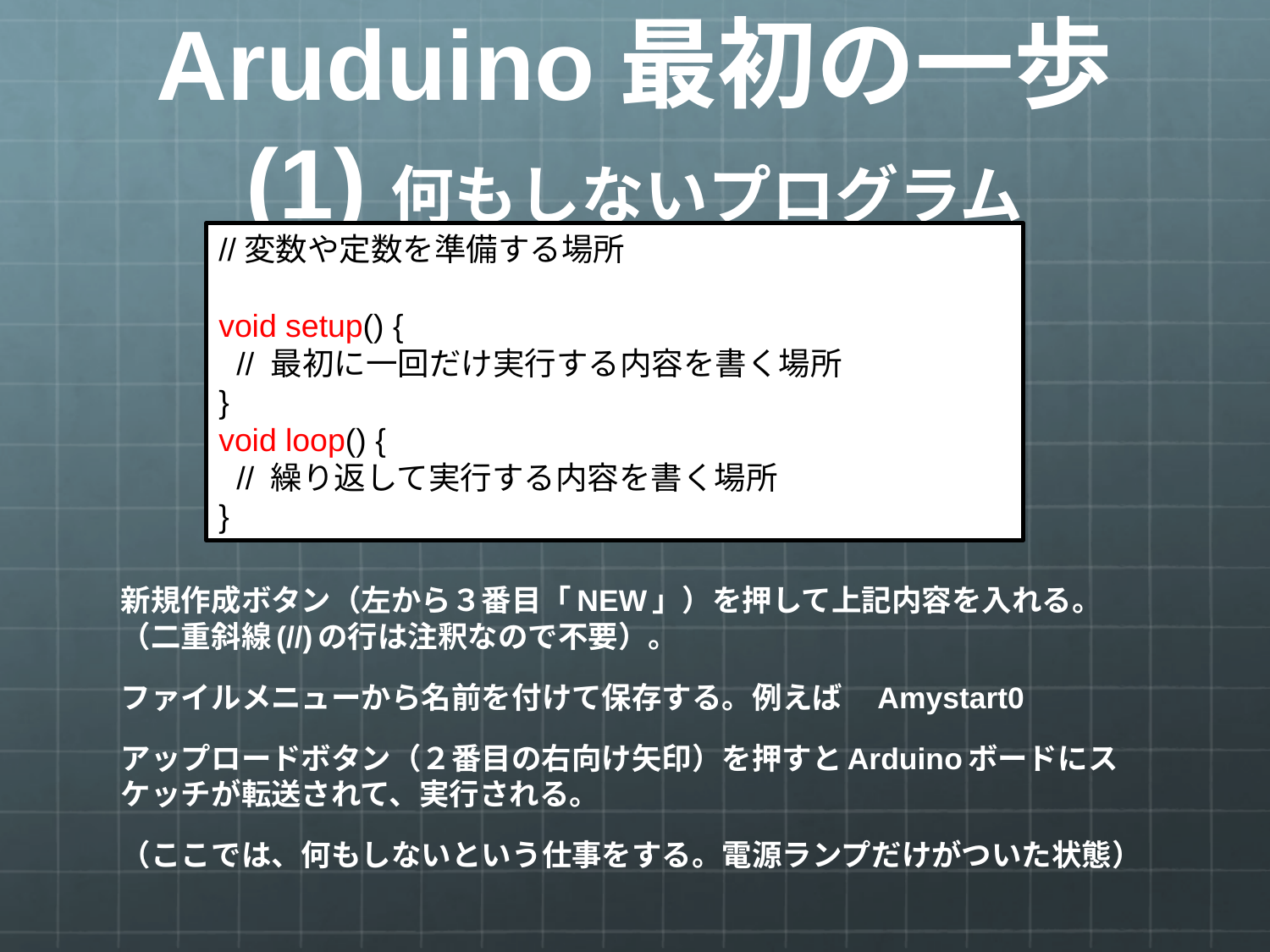

# Aruduino最初の一歩 (1)何もしないプログラム
//変数や定数を準備する場所

void setup() {
  // 最初に一回だけ実行する内容を書く場所
}
void loop() {
  // 繰り返して実行する内容を書く場所
}
新規作成ボタン（左から３番目「NEW」）を押して上記内容を入れる。（二重斜線(//)の行は注釈なので不要）。
ファイルメニューから名前を付けて保存する。例えば　Amystart0
アップロードボタン（２番目の右向け矢印）を押すとArduinoボードにスケッチが転送されて、実行される。
（ここでは、何もしないという仕事をする。電源ランプだけがついた状態）